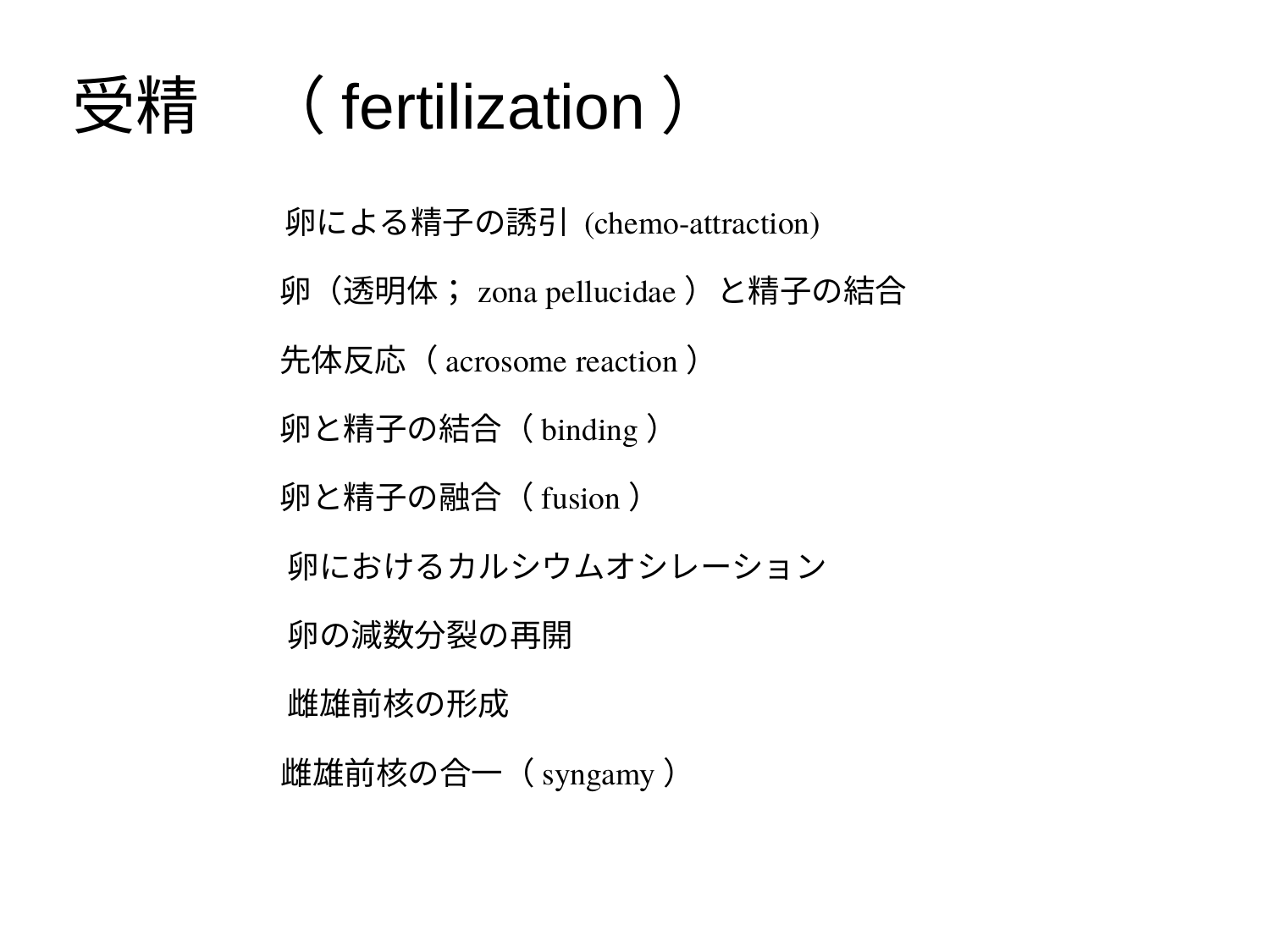

受精　（fertilization）
卵による精子の誘引 (chemo-attraction)
卵（透明体；zona pellucidae）と精子の結合
先体反応（acrosome reaction）
卵と精子の結合（binding）
卵と精子の融合（fusion）
卵におけるカルシウムオシレーション
卵の減数分裂の再開
雌雄前核の形成
雌雄前核の合一（syngamy）